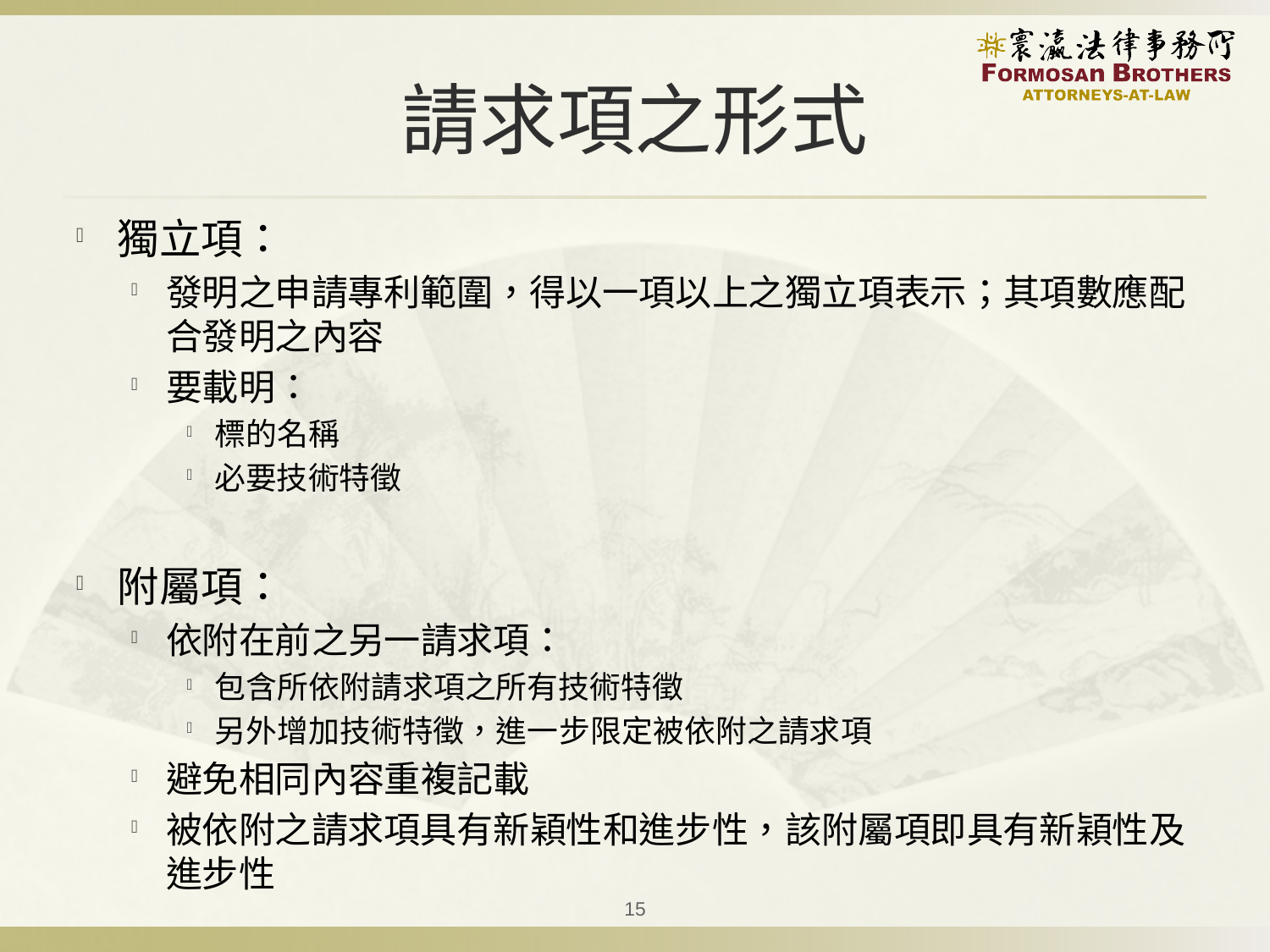

# 請求項之形式
獨立項：
發明之申請專利範圍，得以一項以上之獨立項表示；其項數應配合發明之內容
要載明：
標的名稱
必要技術特徵

附屬項：
依附在前之另一請求項：
包含所依附請求項之所有技術特徵
另外增加技術特徵，進一步限定被依附之請求項
避免相同內容重複記載
被依附之請求項具有新穎性和進步性，該附屬項即具有新穎性及進步性

15